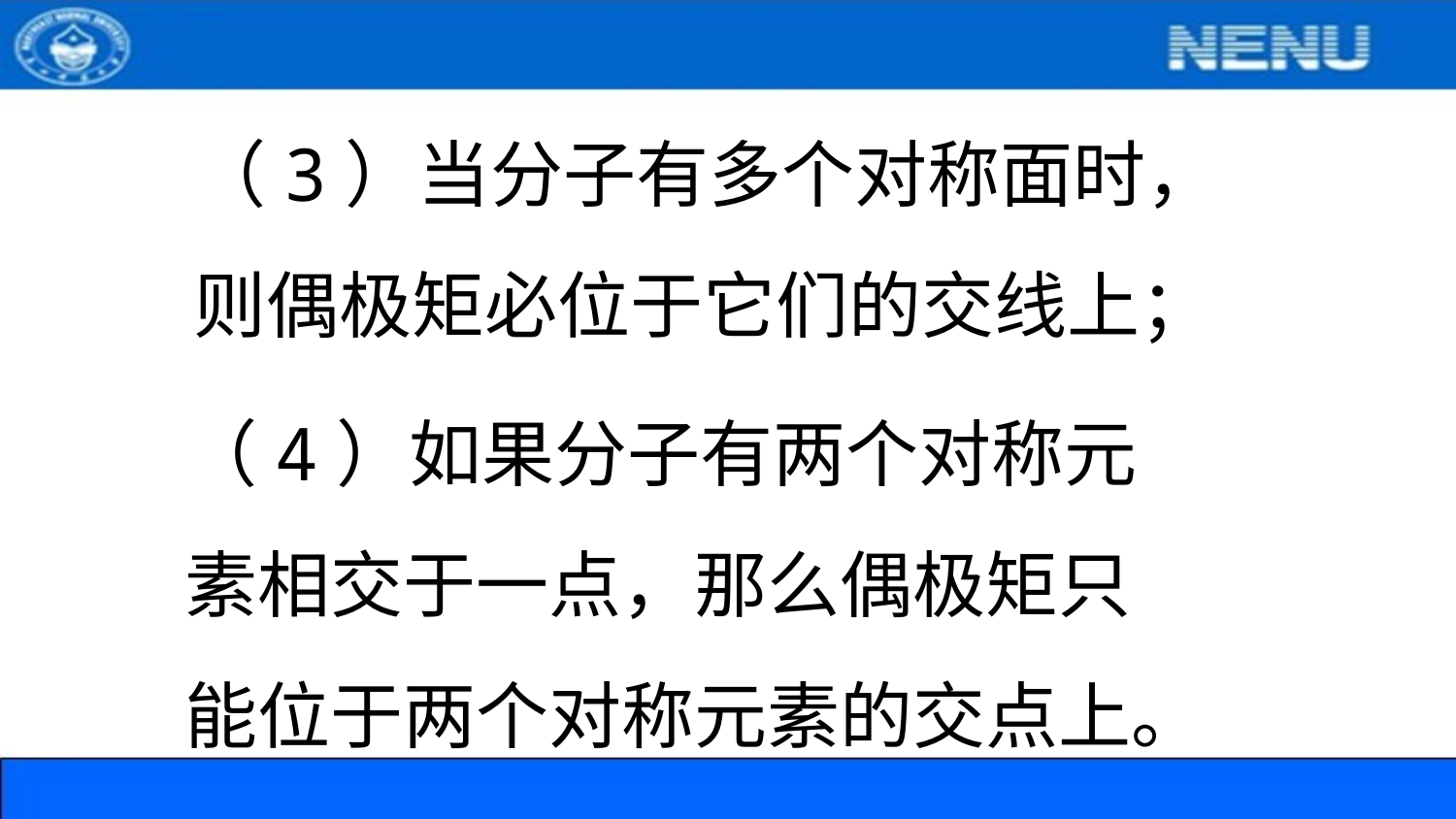

（3）当分子有多个对称面时，则偶极矩必位于它们的交线上；
（4）如果分子有两个对称元素相交于一点，那么偶极矩只能位于两个对称元素的交点上。